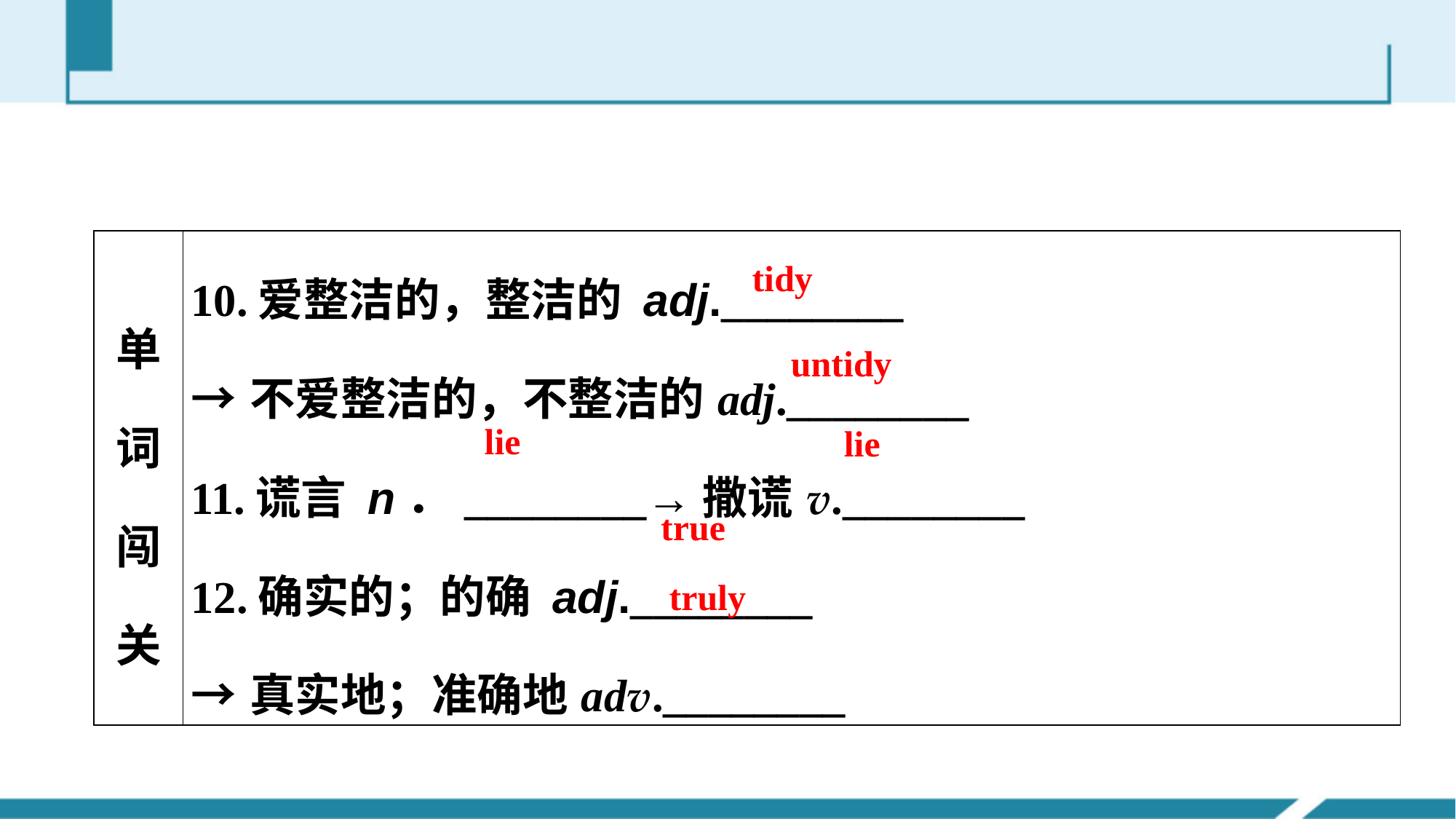

| 单词闯关 | 10.爱整洁的，整洁的 adj.\_\_\_\_\_\_\_\_ →不爱整洁的，不整洁的adj.\_\_\_\_\_\_\_\_ 11.谎言 n．\_\_\_\_\_\_\_\_→撒谎v.\_\_\_\_\_\_\_\_ 12.确实的；的确 adj.\_\_\_\_\_\_\_\_ →真实地；准确地adv.\_\_\_\_\_\_\_\_ |
| --- | --- |
tidy
 untidy
lie
lie
true
truly